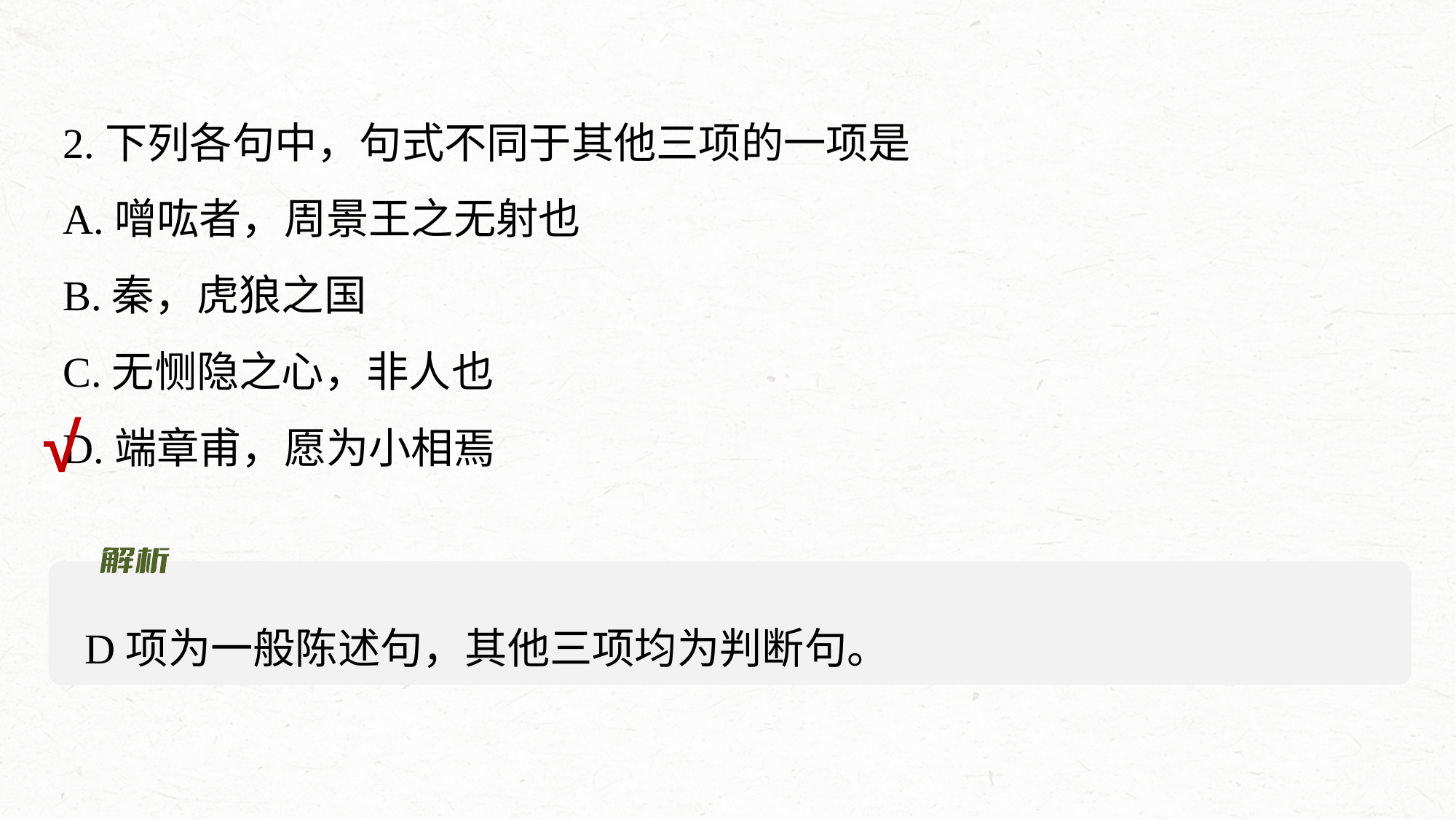

2.下列各句中，句式不同于其他三项的一项是
A.噌吰者，周景王之无射也
B.秦，虎狼之国
C.无恻隐之心，非人也
D.端章甫，愿为小相焉
√

D项为一般陈述句，其他三项均为判断句。